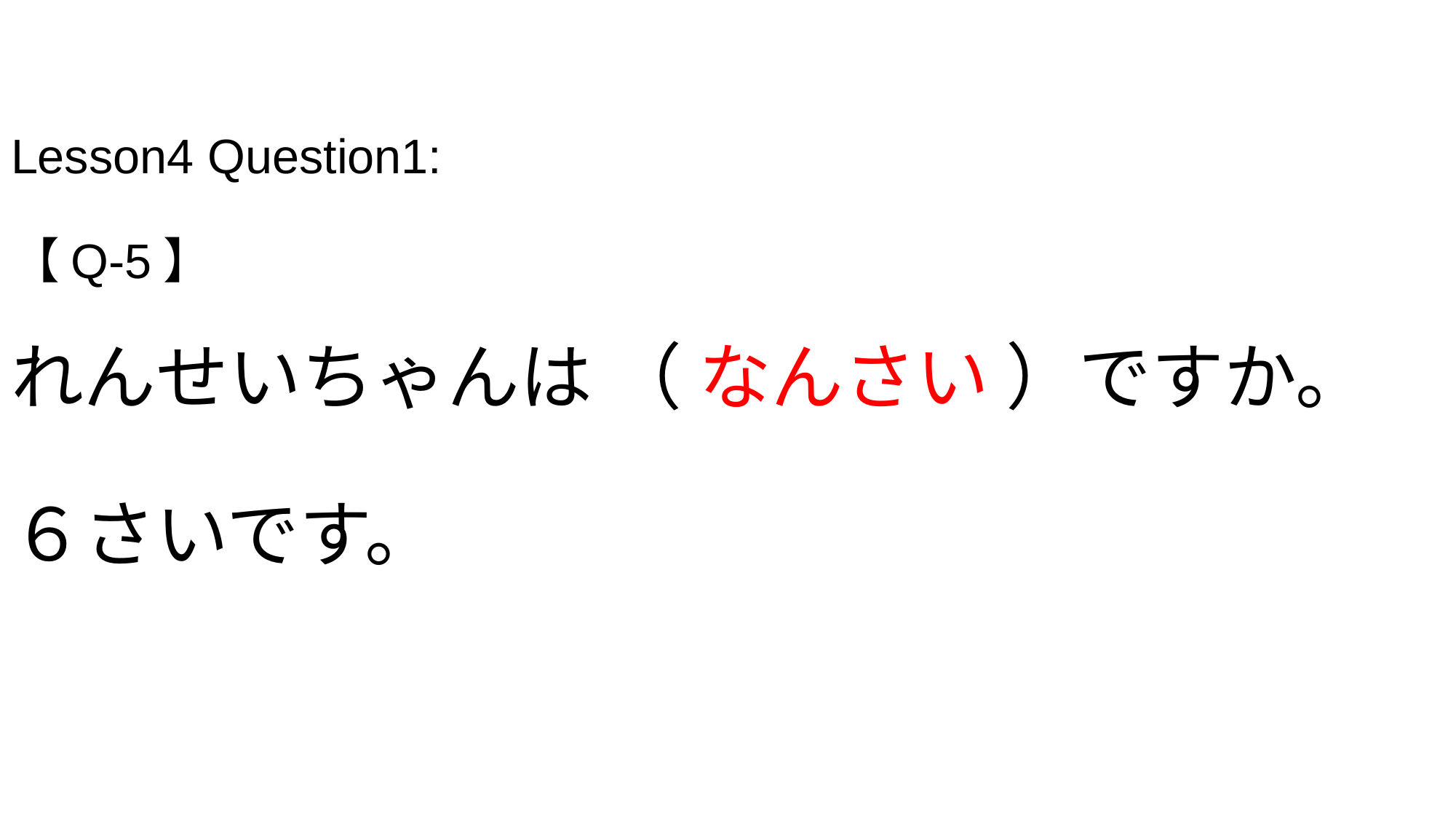

# Lesson4 Question1: 【Q-5】 れんせいちゃんは （ なんさい ）ですか。　 ６さいです。